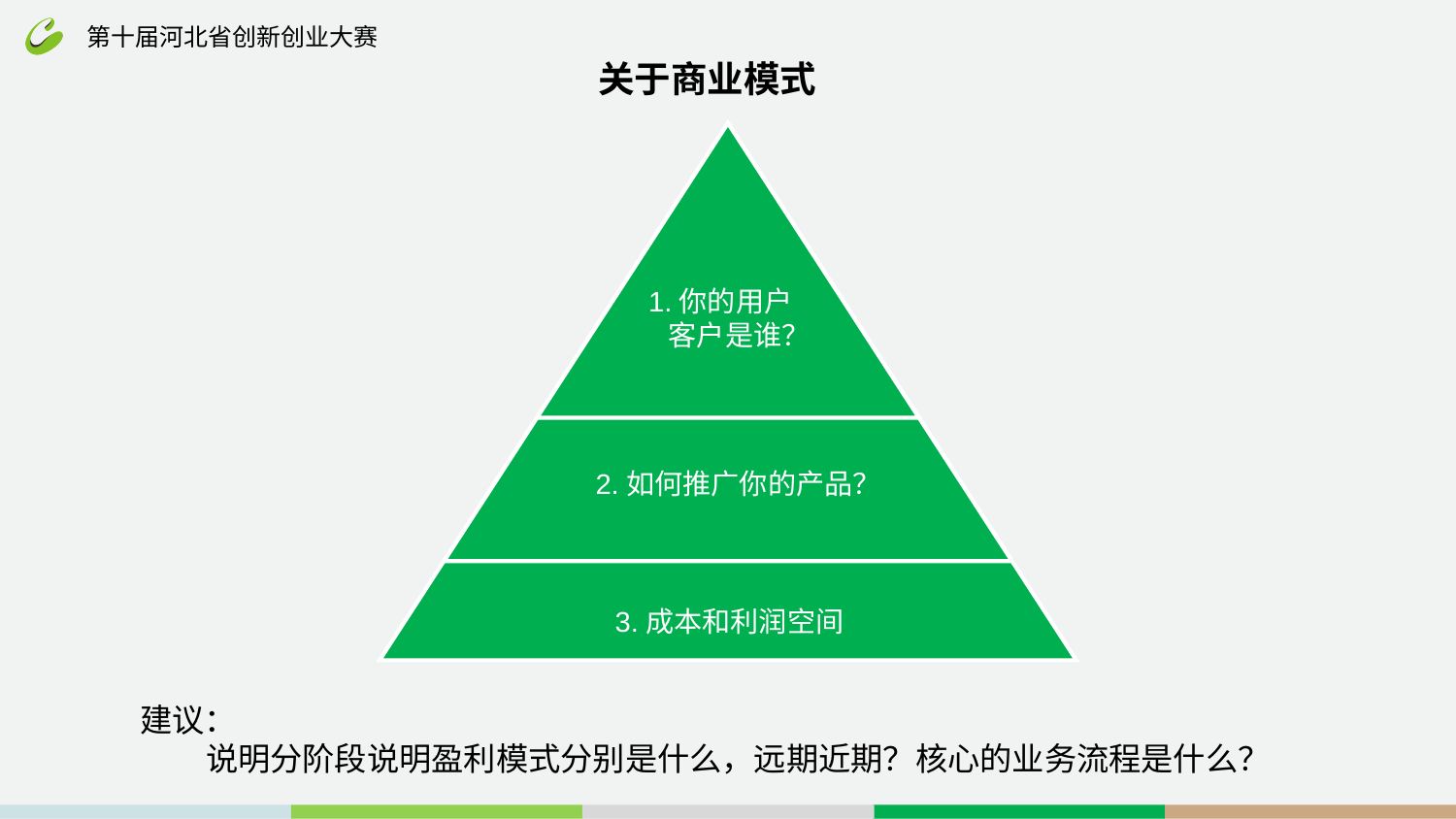

# 关于商业模式

1.你的用户
     客户是谁？
2.如何推广你的产品？
3.成本和利润空间

建议：
        说明分阶段说明盈利模式分别是什么，远期近期？核心的业务流程是什么？